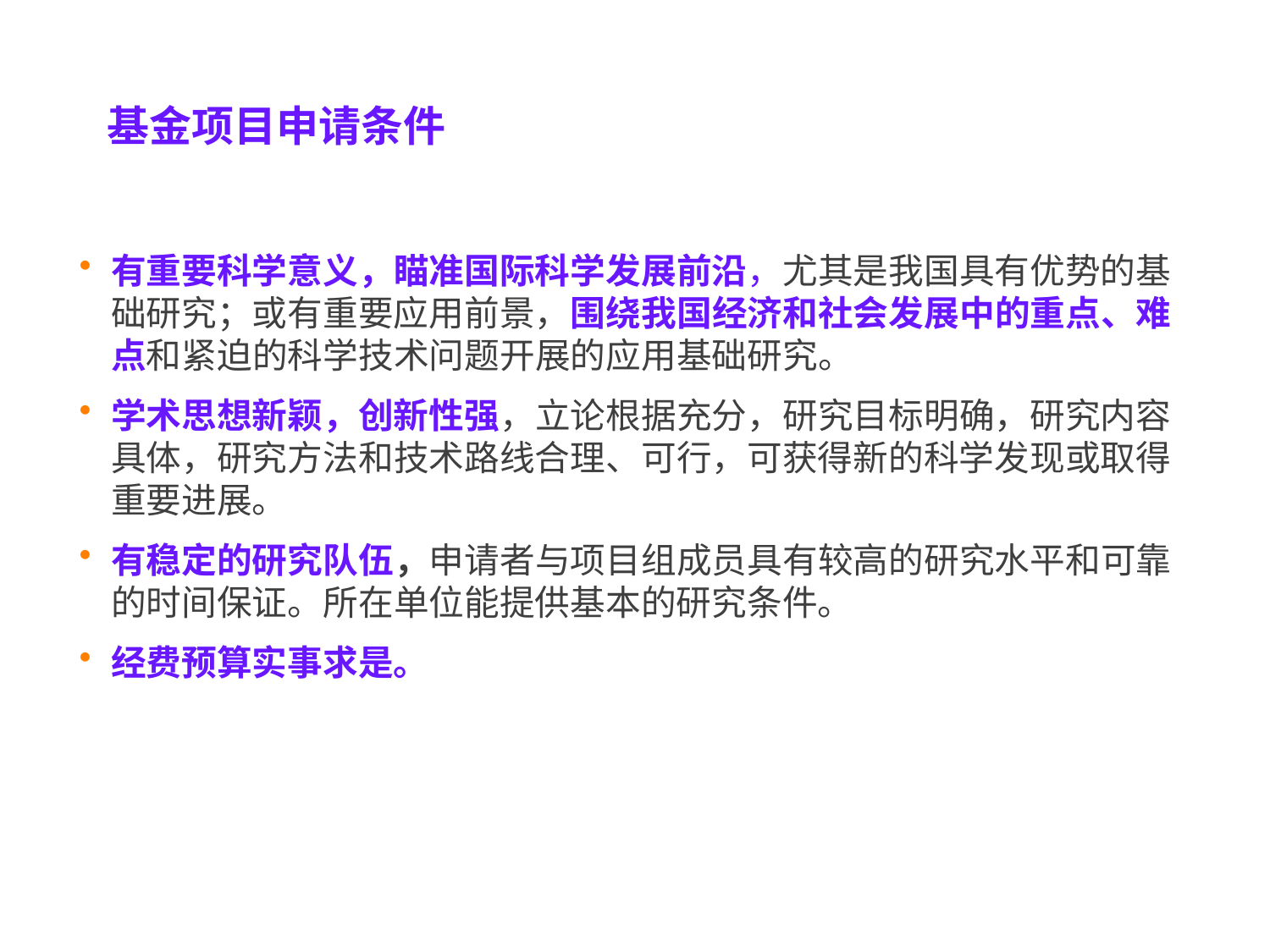

基金项目申请条件
有重要科学意义，瞄准国际科学发展前沿，尤其是我国具有优势的基础研究；或有重要应用前景，围绕我国经济和社会发展中的重点、难点和紧迫的科学技术问题开展的应用基础研究。
学术思想新颖，创新性强，立论根据充分，研究目标明确，研究内容具体，研究方法和技术路线合理、可行，可获得新的科学发现或取得重要进展。
有稳定的研究队伍，申请者与项目组成员具有较高的研究水平和可靠的时间保证。所在单位能提供基本的研究条件。
经费预算实事求是。